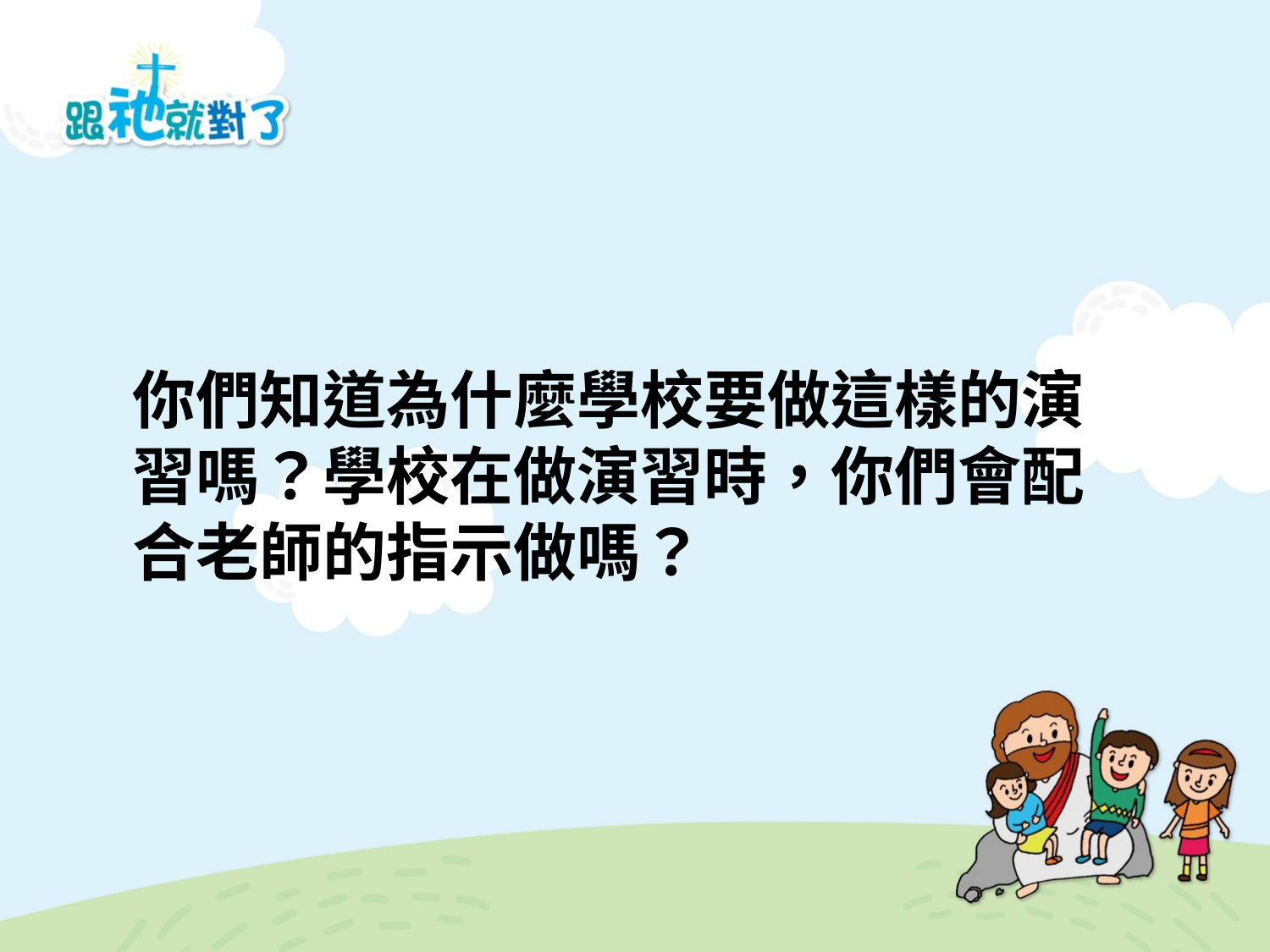

你們知道為什麼學校要做這樣的演習嗎？學校在做演習時，你們會配合老師的指示做嗎？